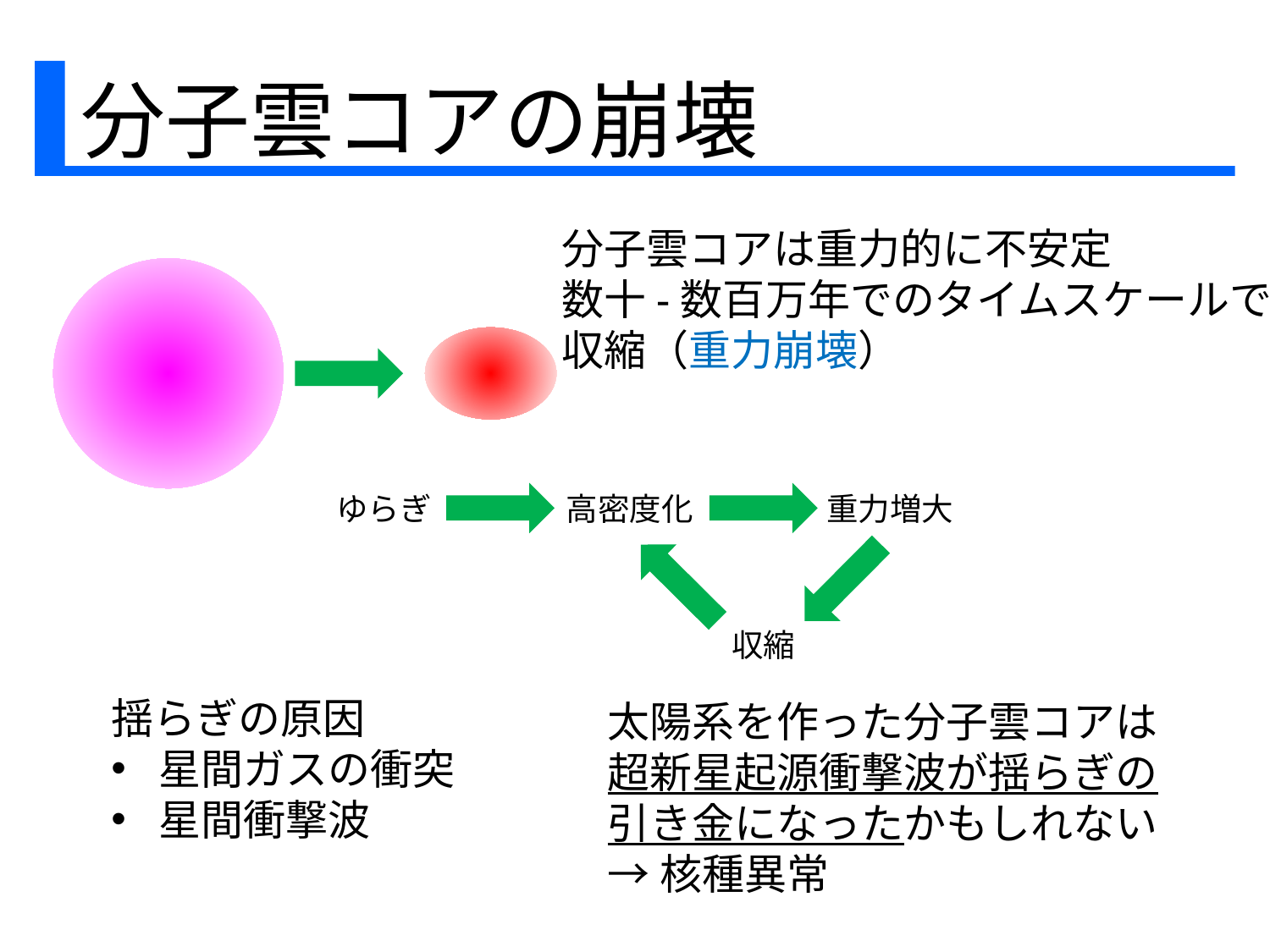

分子雲コアの崩壊

分子雲コアは重力的に不安定
数十-数百万年でのタイムスケールで
収縮（重力崩壊）

ゆらぎ

高密度化

重力増大

収縮
揺らぎの原因
星間ガスの衝突
星間衝撃波
太陽系を作った分子雲コアは超新星起源衝撃波が揺らぎの引き金になったかもしれない
→核種異常